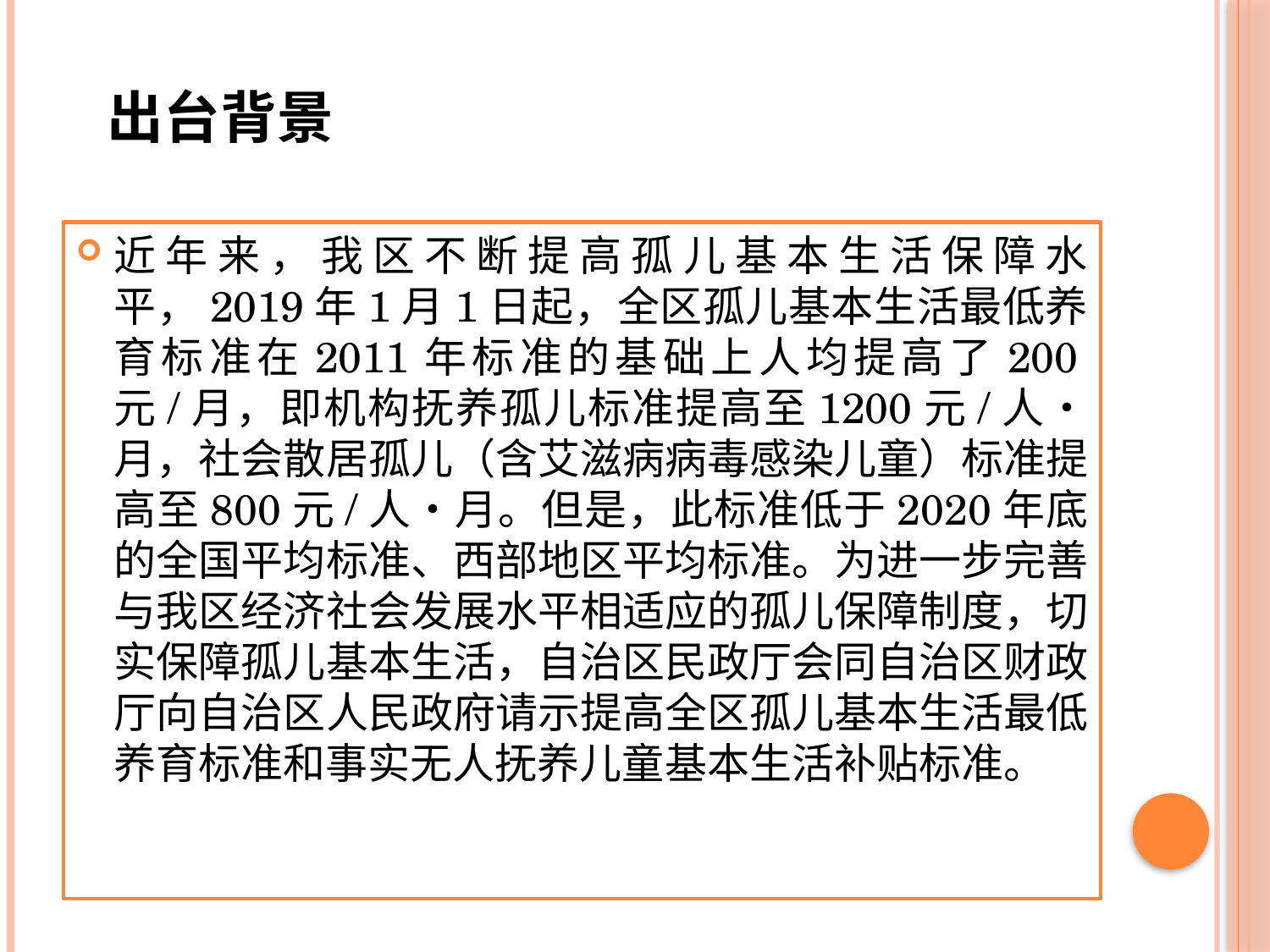

#
出台背景
近年来，我区不断提高孤儿基本生活保障水平，2019年1月1日起，全区孤儿基本生活最低养育标准在2011年标准的基础上人均提高了200元/月，即机构抚养孤儿标准提高至1200元/人•月，社会散居孤儿（含艾滋病病毒感染儿童）标准提高至800元/人•月。但是，此标准低于2020年底的全国平均标准、西部地区平均标准。为进一步完善与我区经济社会发展水平相适应的孤儿保障制度，切实保障孤儿基本生活，自治区民政厅会同自治区财政厅向自治区人民政府请示提高全区孤儿基本生活最低养育标准和事实无人抚养儿童基本生活补贴标准。